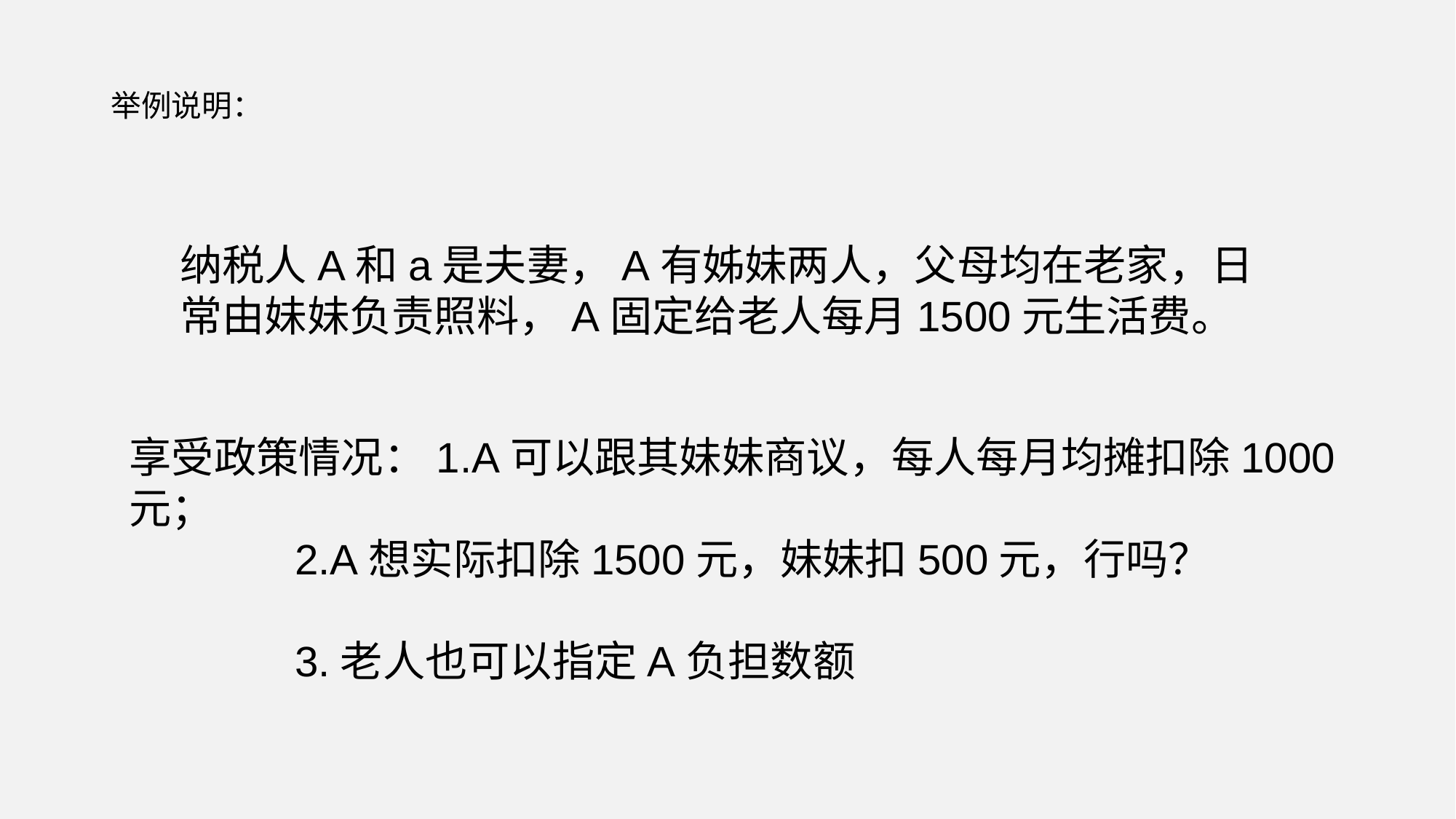

举例说明：
纳税人A和a是夫妻，A有姊妹两人，父母均在老家，日常由妹妹负责照料，A固定给老人每月1500元生活费。
享受政策情况：1.A可以跟其妹妹商议，每人每月均摊扣除1000元；
              2.A想实际扣除1500元，妹妹扣500元，行吗？

              3.老人也可以指定A负担数额